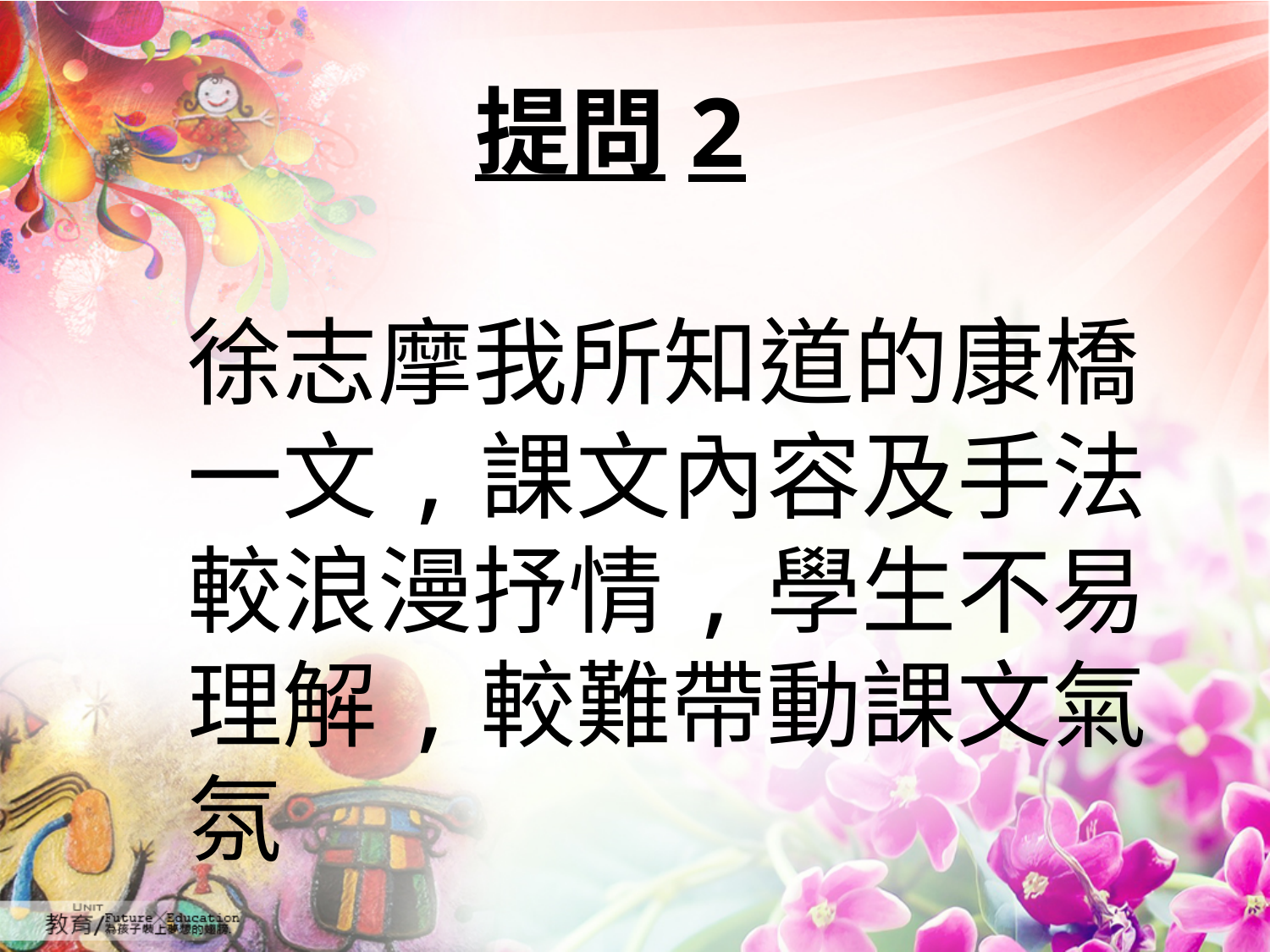

提問2
徐志摩我所知道的康橋一文,課文內容及手法較浪漫抒情,學生不易理解,較難帶動課文氣氛